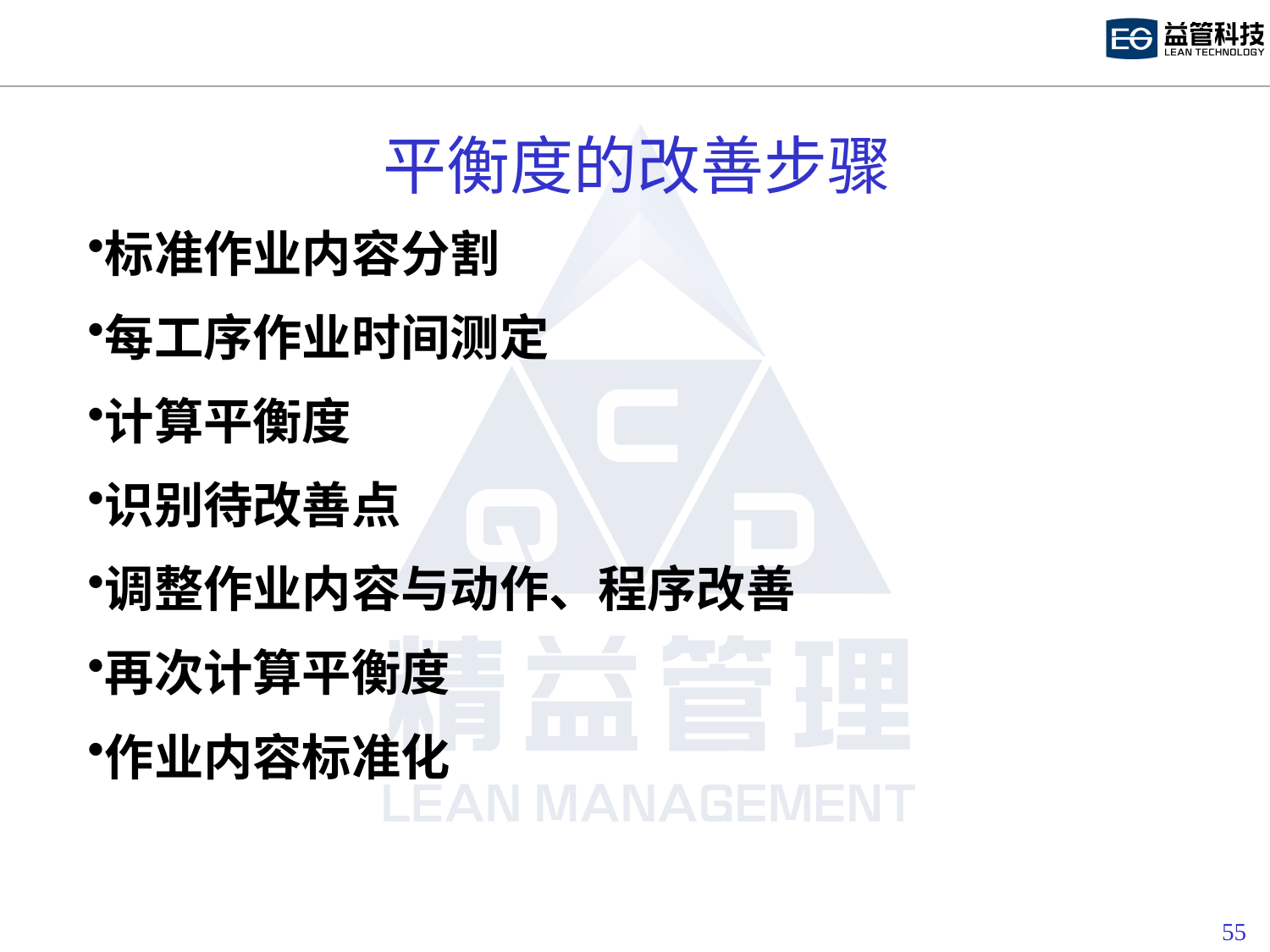

# 平衡度的改善步骤
标准作业内容分割
每工序作业时间测定
计算平衡度
识别待改善点
调整作业内容与动作、程序改善
再次计算平衡度
作业内容标准化